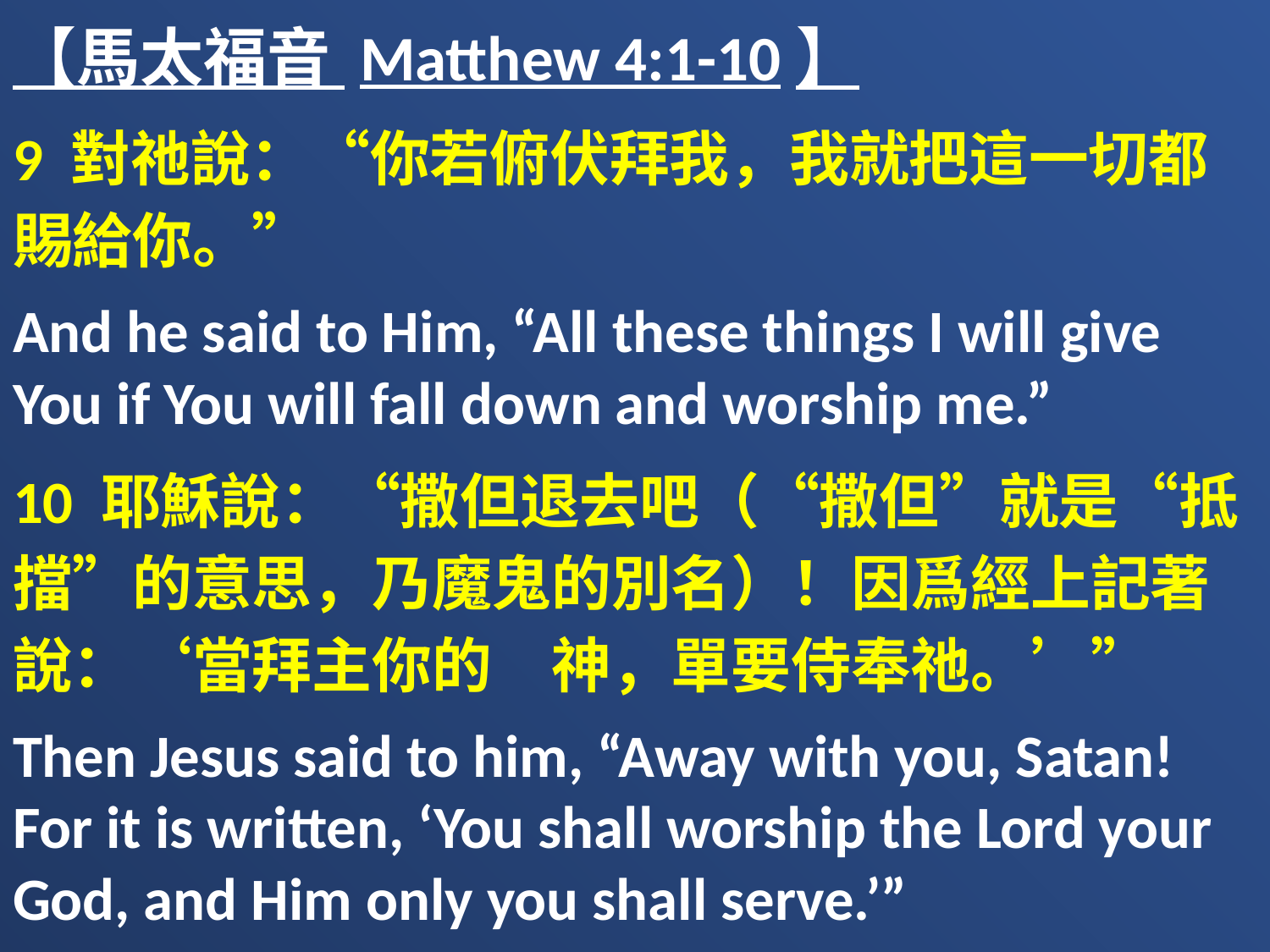

【馬太福音 Matthew 4:1-10】
9 對祂說：“你若俯伏拜我，我就把這一切都賜給你。”
And he said to Him, “All these things I will give You if You will fall down and worship me.”
10 耶穌說：“撒但退去吧（“撒但”就是“抵擋”的意思，乃魔鬼的別名）！因爲經上記著說：‘當拜主你的　神，單要侍奉祂。’”
Then Jesus said to him, “Away with you, Satan! For it is written, ‘You shall worship the Lord your God, and Him only you shall serve.’”